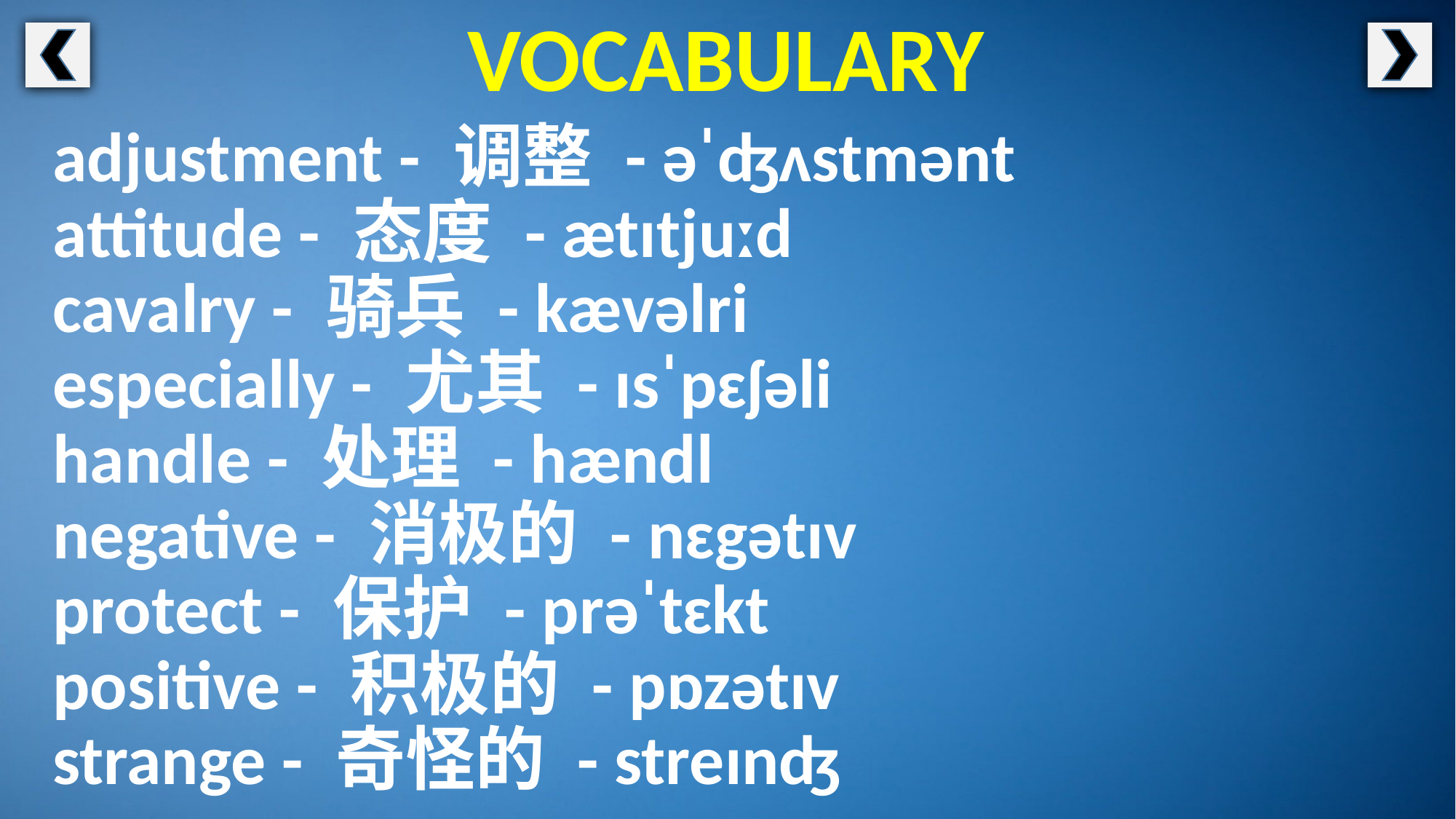

VOCABULARY
adjustment - 调整 - əˈʤʌstmənt
attitude - 态度 - ætɪtjuːd
cavalry - 骑兵 - kævəlri
especially - 尤其 - ɪsˈpɛʃəli
handle - 处理 - hændl
negative - 消极的 - nɛgətɪv
protect - 保护 - prəˈtɛkt
positive - 积极的 - pɒzətɪv
strange - 奇怪的 - streɪnʤ